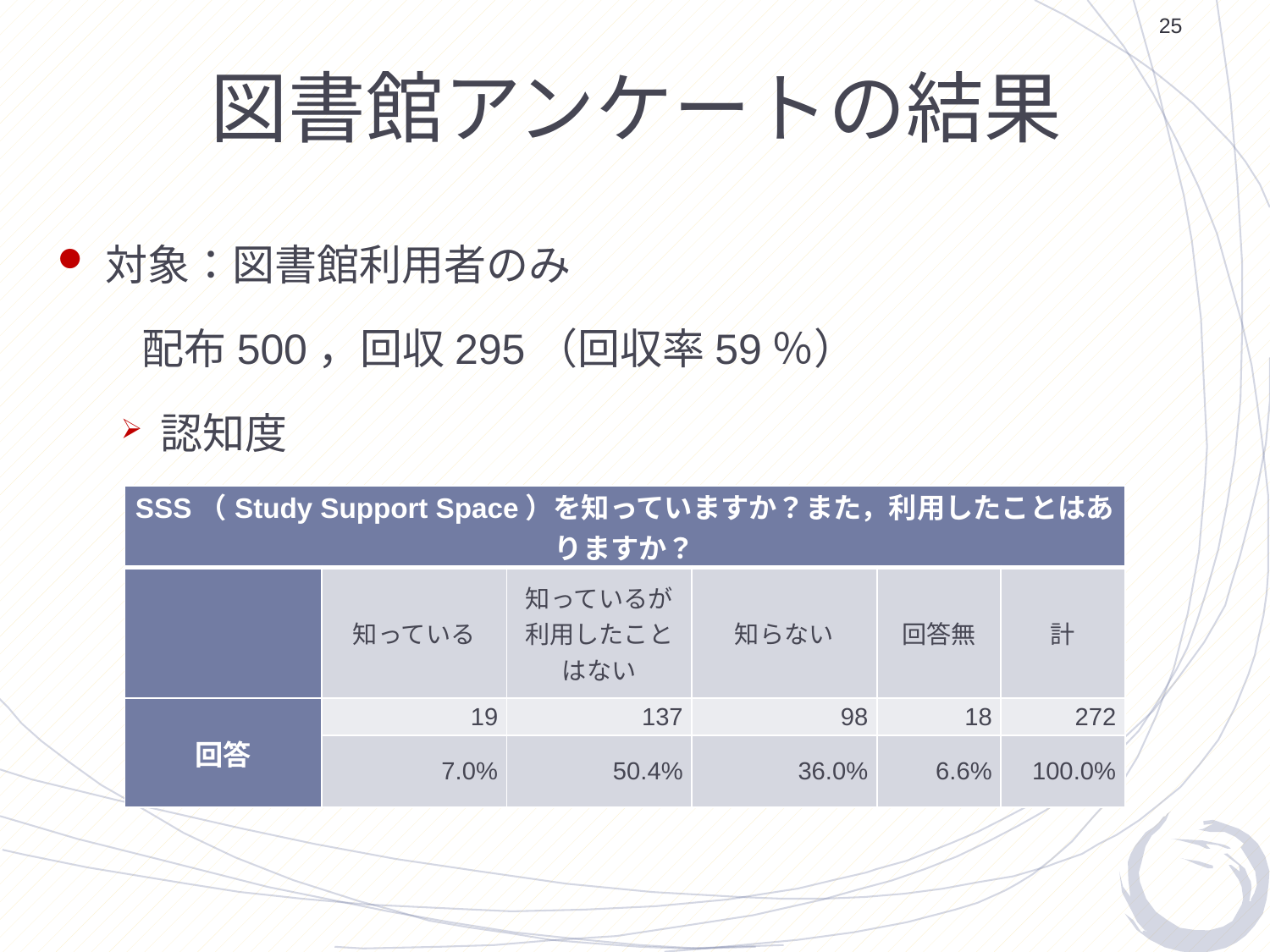

25
# 図書館アンケートの結果
対象：図書館利用者のみ
　　配布500，回収295（回収率59％）
認知度

| SSS（Study Support Space）を知っていますか？また，利用したことはありますか？ |  |  |  |  |  |
| --- | --- | --- | --- | --- | --- |
|  | 知っている | 知っているが利用したことはない | 知らない | 回答無 | 計 |
| 回答 | 19 | 137 | 98 | 18 | 272 |
|  | 7.0% | 50.4% | 36.0% | 6.6% | 100.0% |